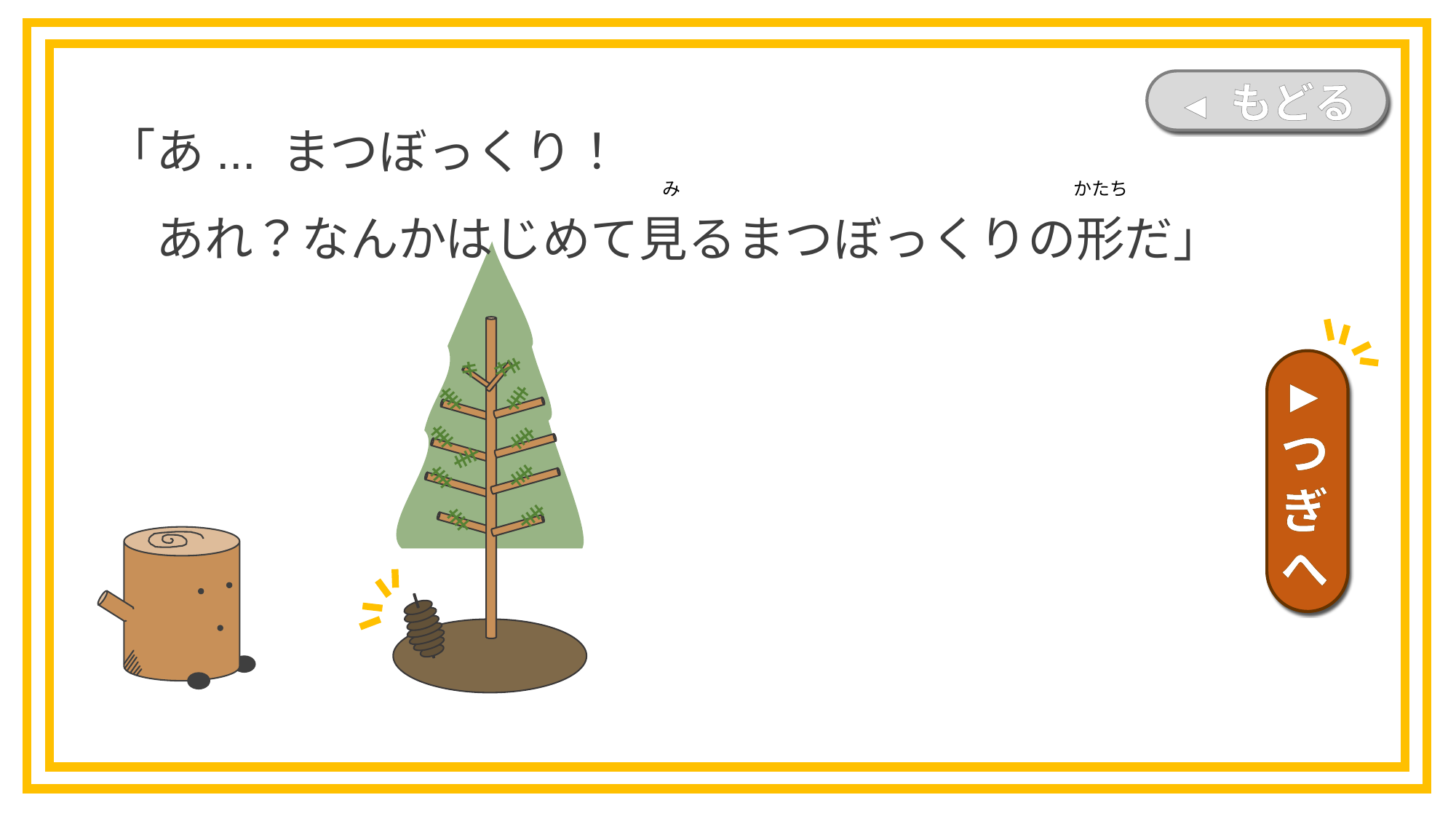

◄ もどる

「あ... まつぼっくり！
　あれ？なんかはじめて見るまつぼっくりの形だ」

み
かたち

キ
キ
キ
キ
キ

キ
キ
キ
キ

キ
キ

キ
キ
キ
キ
キ
キ

キ
キ
キ
キ

►つぎへ